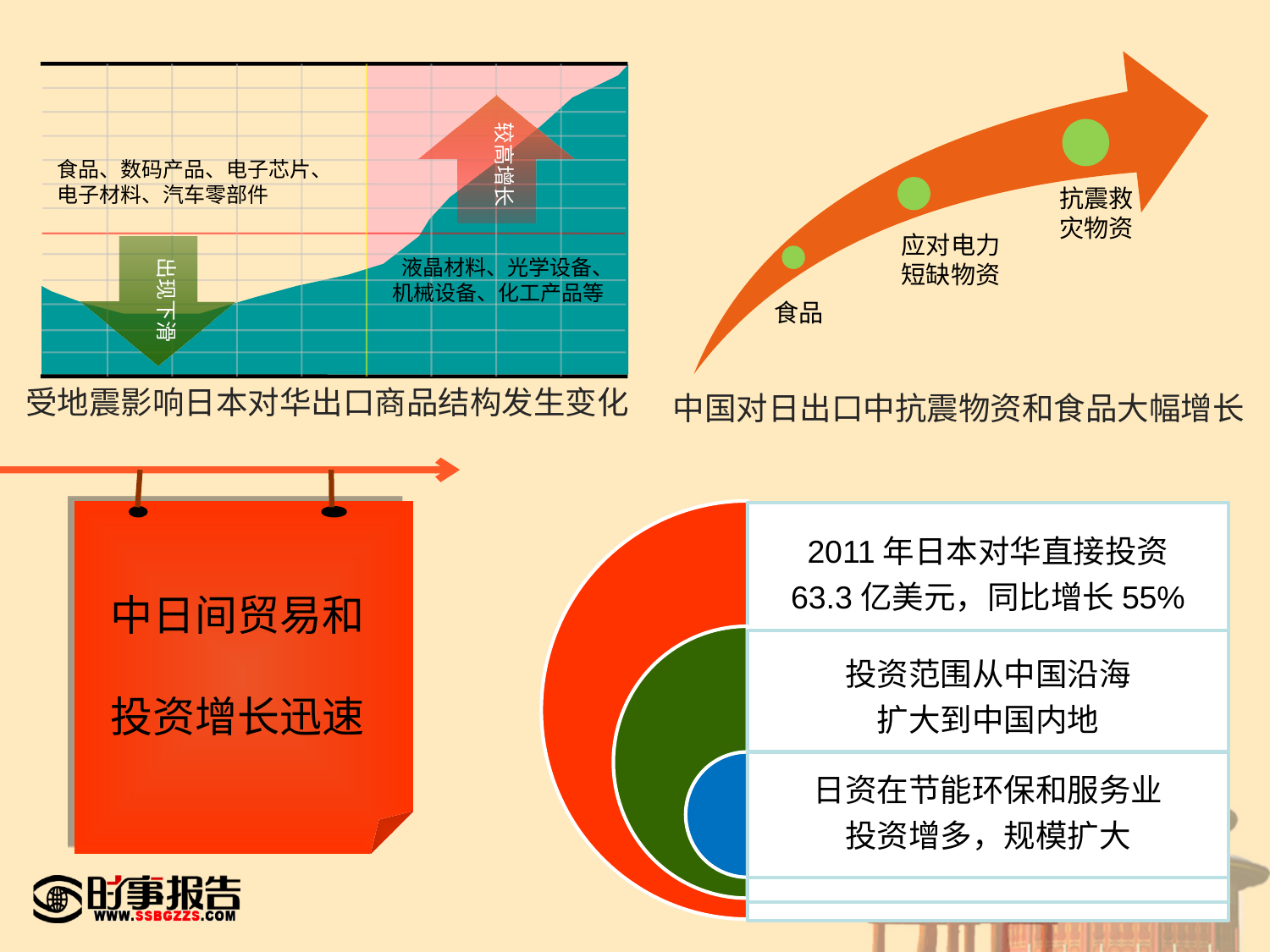

抗震救
灾物资
应对电力
短缺物资
食品
中国对日出口中抗震物资和食品大幅增长

较高增长
食品、数码产品、电子芯片、
电子材料、汽车零部件
出现下滑
 液晶材料、光学设备、
机械设备、化工产品等
受地震影响日本对华出口商品结构发生变化

中日间贸易和

投资增长迅速

2011年日本对华直接投资
63.3亿美元，同比增长55%

投资范围从中国沿海
扩大到中国内地

日资在节能环保和服务业
投资增多，规模扩大